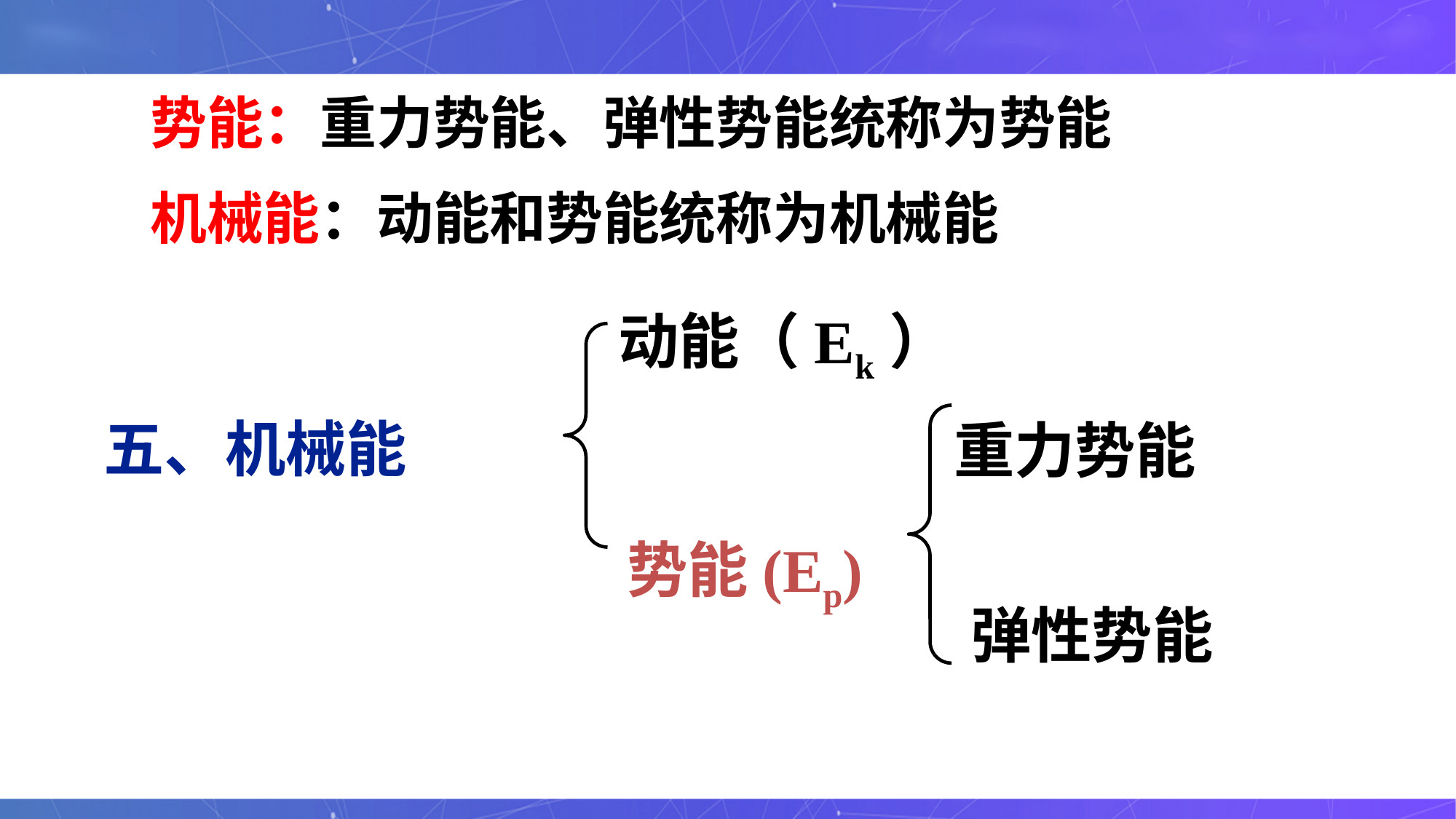

势能：重力势能、弹性势能统称为势能
机械能：动能和势能统称为机械能
动能（Ek）

重力势能
五、机械能

势能(Ep)

弹性势能